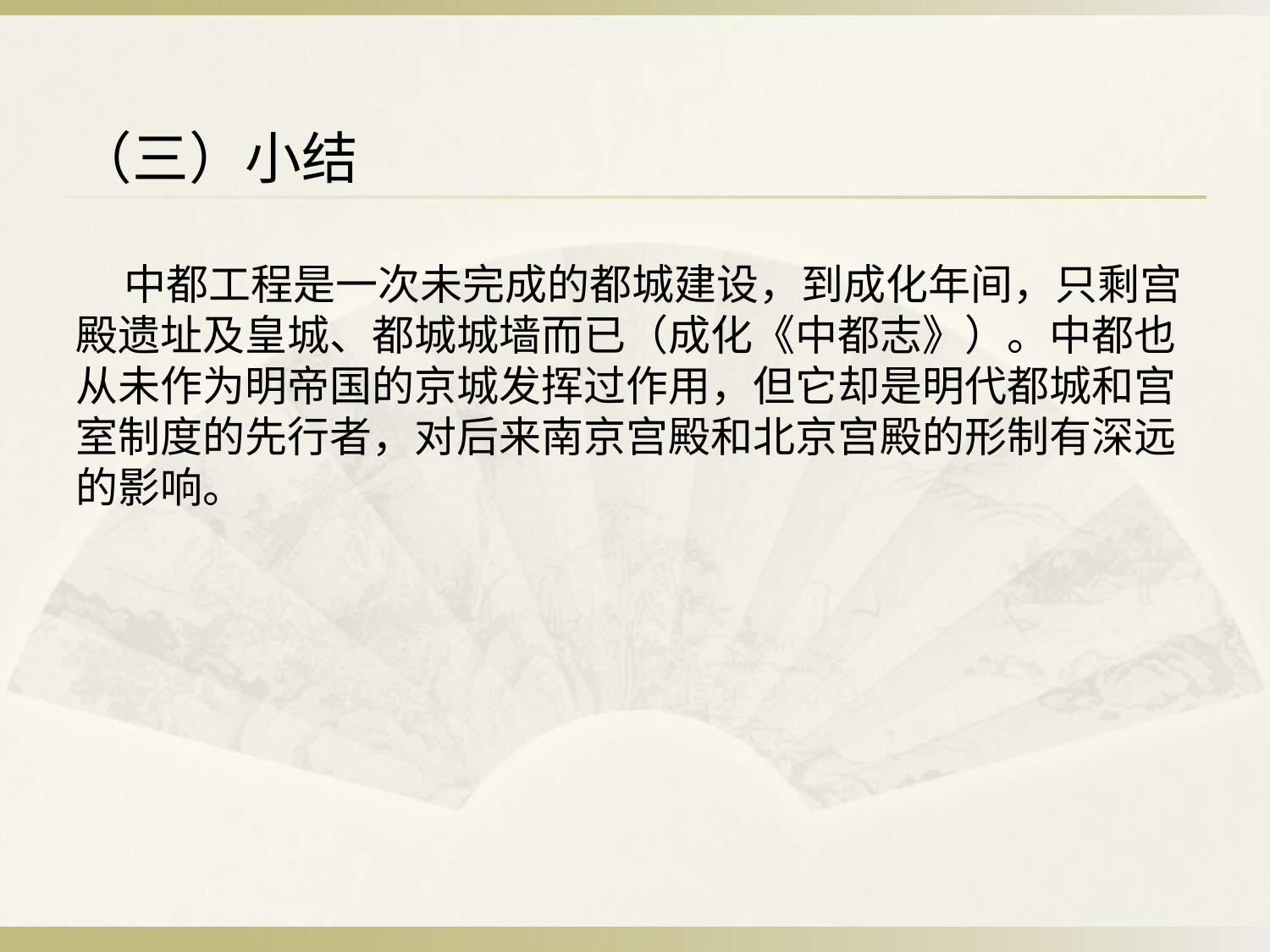

（三）小结

    中都工程是一次未完成的都城建设，到成化年间，只剩宫殿遗址及皇城、都城城墙而已（成化《中都志》）。中都也从未作为明帝国的京城发挥过作用，但它却是明代都城和宫室制度的先行者，对后来南京宫殿和北京宫殿的形制有深远的影响。